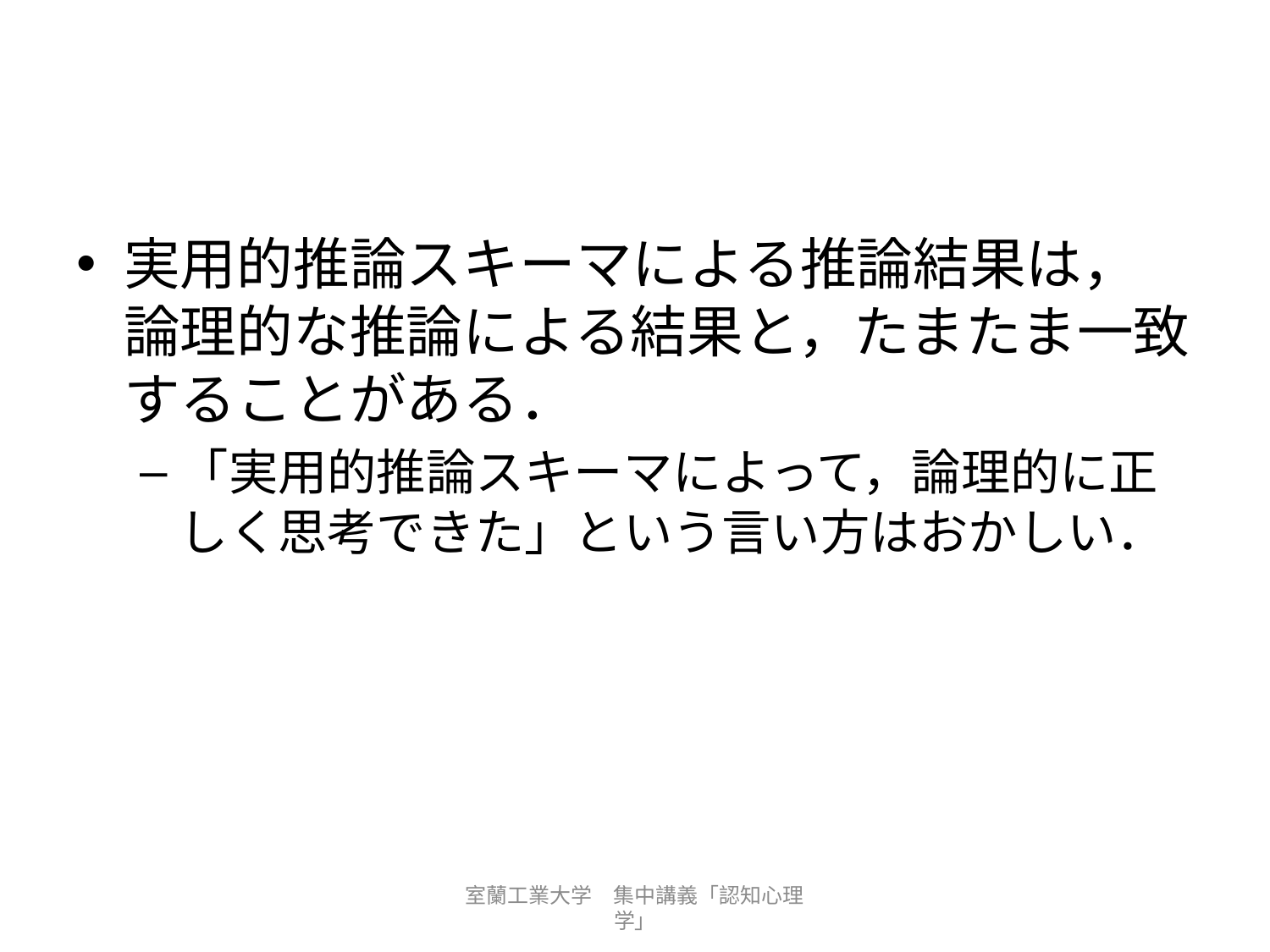

#
実用的推論スキーマによる推論結果は，論理的な推論による結果と，たまたま一致することがある．
「実用的推論スキーマによって，論理的に正しく思考できた」という言い方はおかしい．
室蘭工業大学　集中講義「認知心理学」